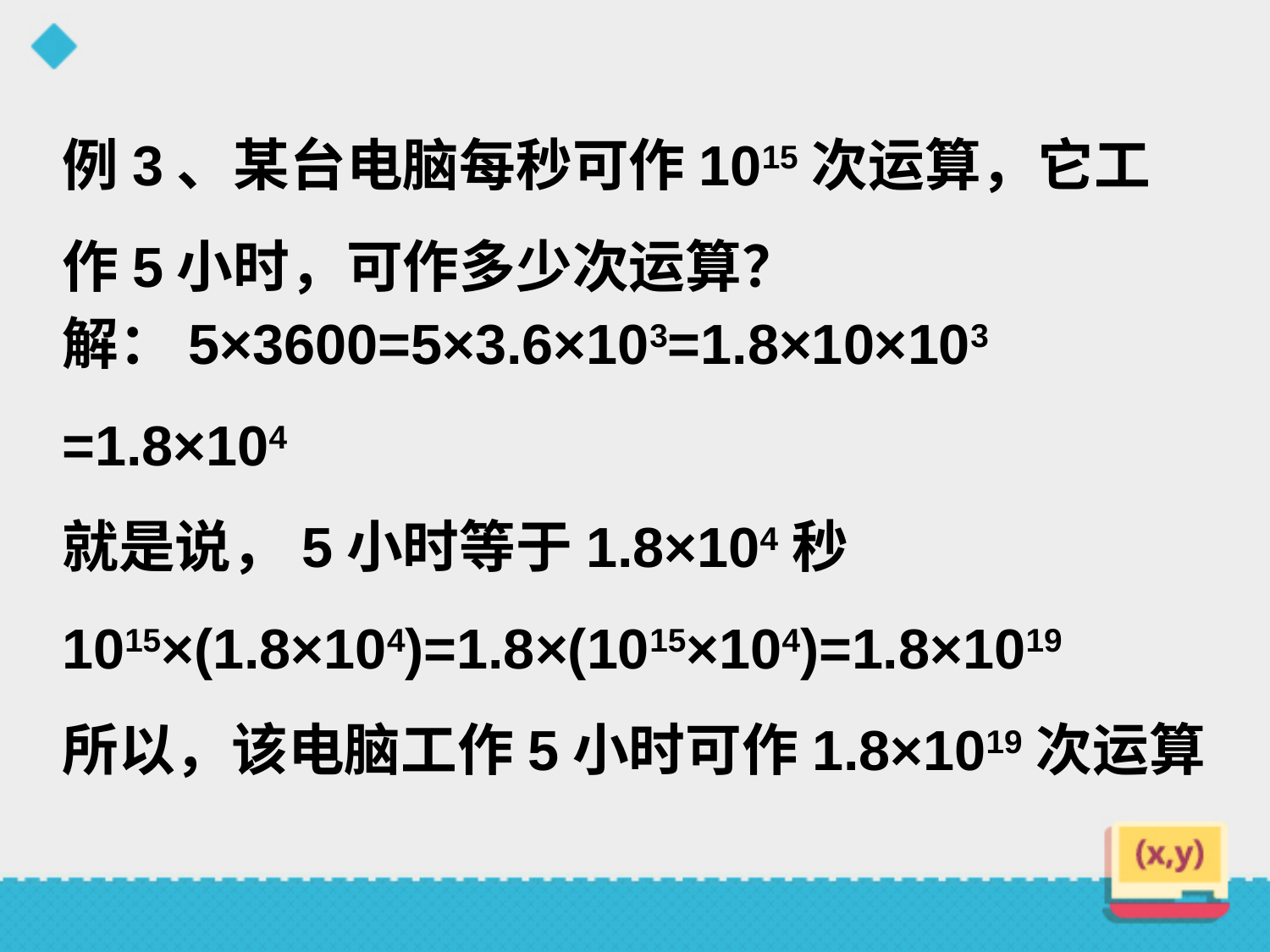

例3、某台电脑每秒可作1015次运算，它工作5小时，可作多少次运算？
解：5×3600=5×3.6×103=1.8×10×103
=1.8×104
就是说，5小时等于1.8×104秒
1015×(1.8×104)=1.8×(1015×104)=1.8×1019
所以，该电脑工作5小时可作1.8×1019次运算